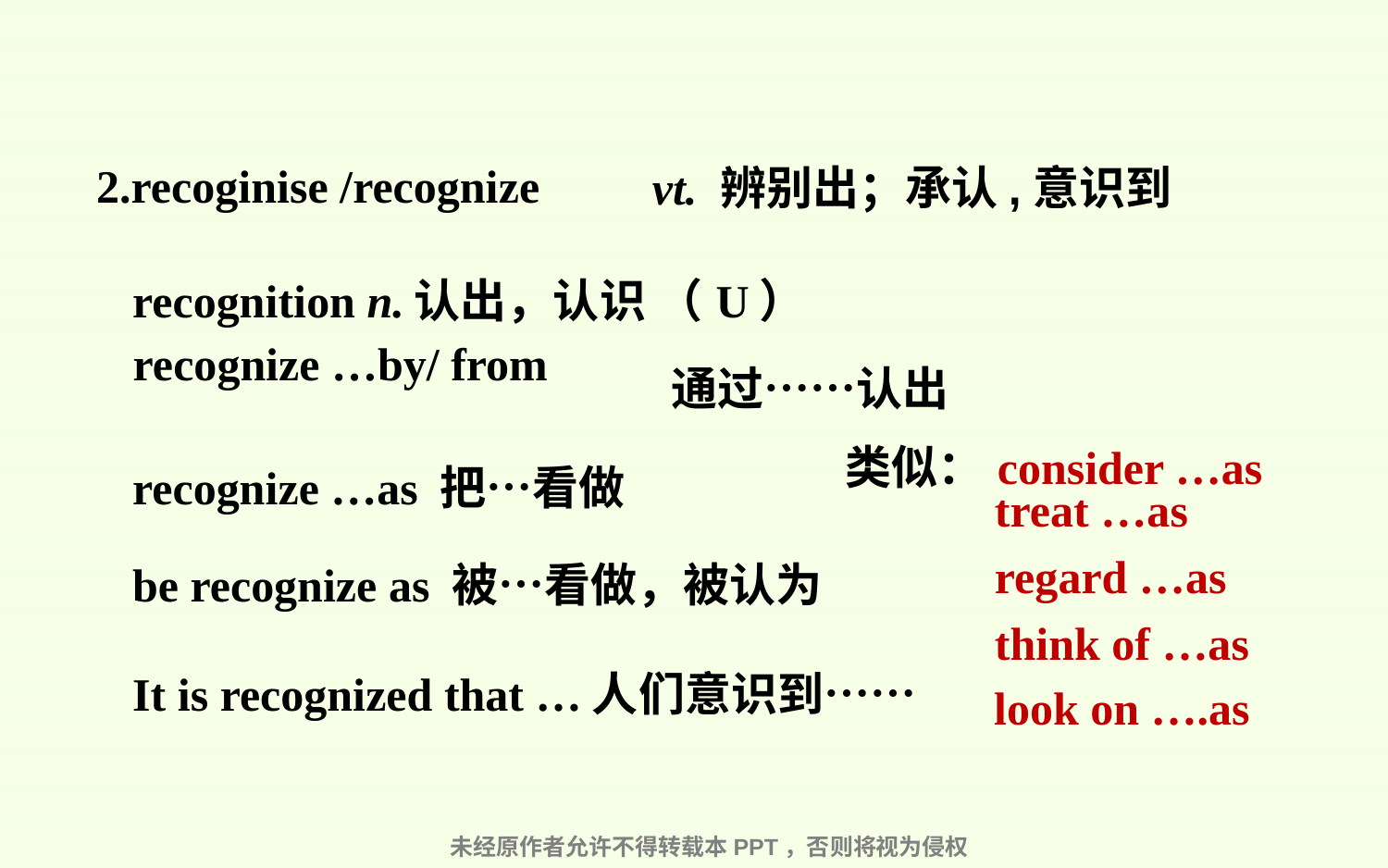

2.recoginise /recognize
vt. 辨别出；承认,意识到
| recognition n.认出，认识 （U） |
| --- |
| 通过……认出 |
| --- |
recognize …by/ from
| 类似：consider …as |
| --- |
| recognize …as 把…看做 |
| --- |
treat …as
| be recognize as 被…看做，被认为 |
| --- |
regard …as
think of …as
| It is recognized that …人们意识到…… |
| --- |
| look on ….as |
| --- |